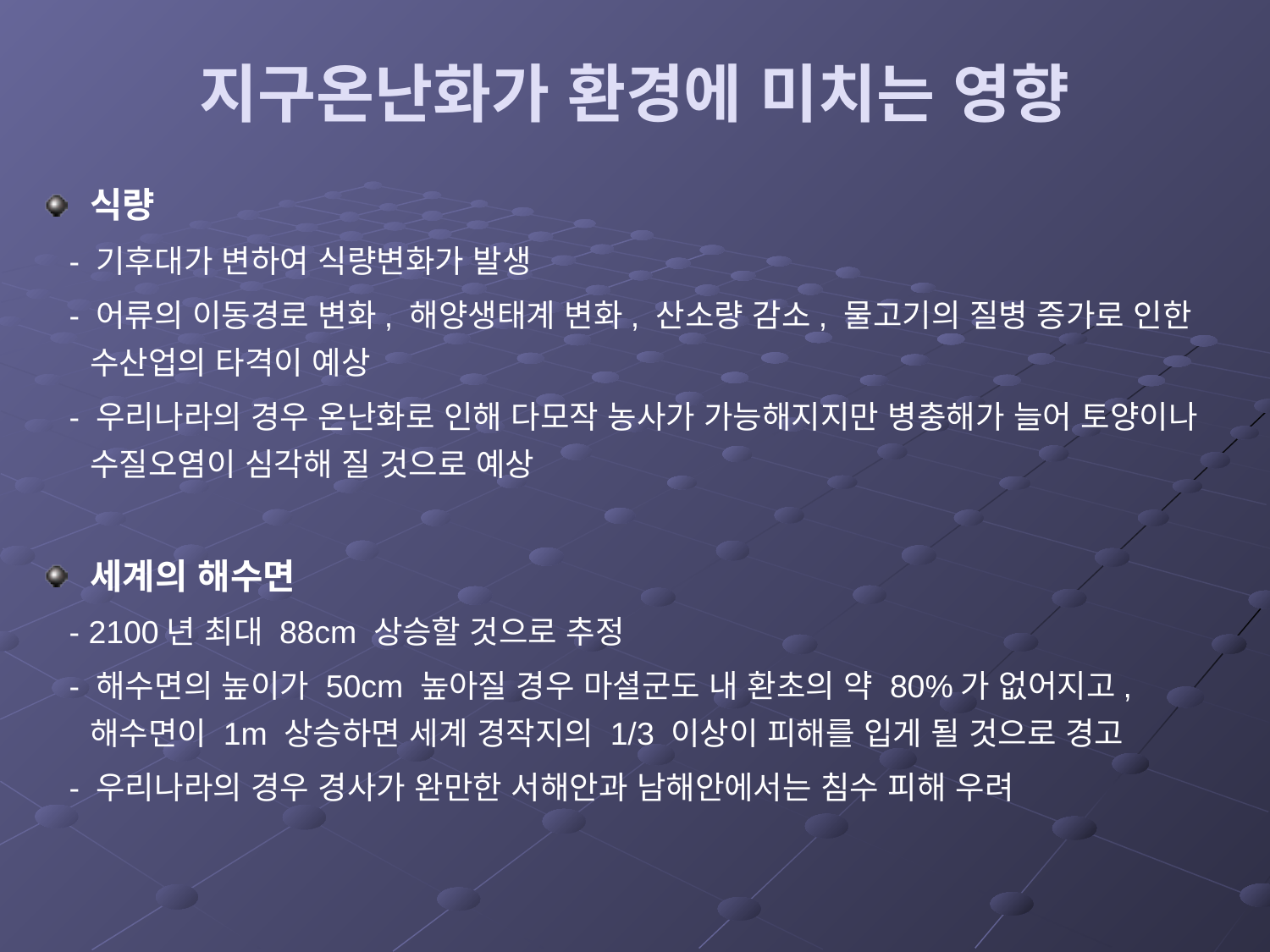

# 지구온난화가 환경에 미치는 영향
식량
   - 기후대가 변하여 식량변화가 발생
   - 어류의 이동경로 변화, 해양생태계 변화, 산소량 감소, 물고기의 질병 증가로 인한 수산업의 타격이 예상
   - 우리나라의 경우 온난화로 인해 다모작 농사가 가능해지지만 병충해가 늘어 토양이나 수질오염이 심각해 질 것으로 예상

세계의 해수면
   - 2100년 최대 88cm 상승할 것으로 추정
   - 해수면의 높이가 50cm 높아질 경우 마셜군도 내 환초의 약 80%가 없어지고, 해수면이 1m 상승하면 세계 경작지의 1/3 이상이 피해를 입게 될 것으로 경고
   - 우리나라의 경우 경사가 완만한 서해안과 남해안에서는 침수 피해 우려